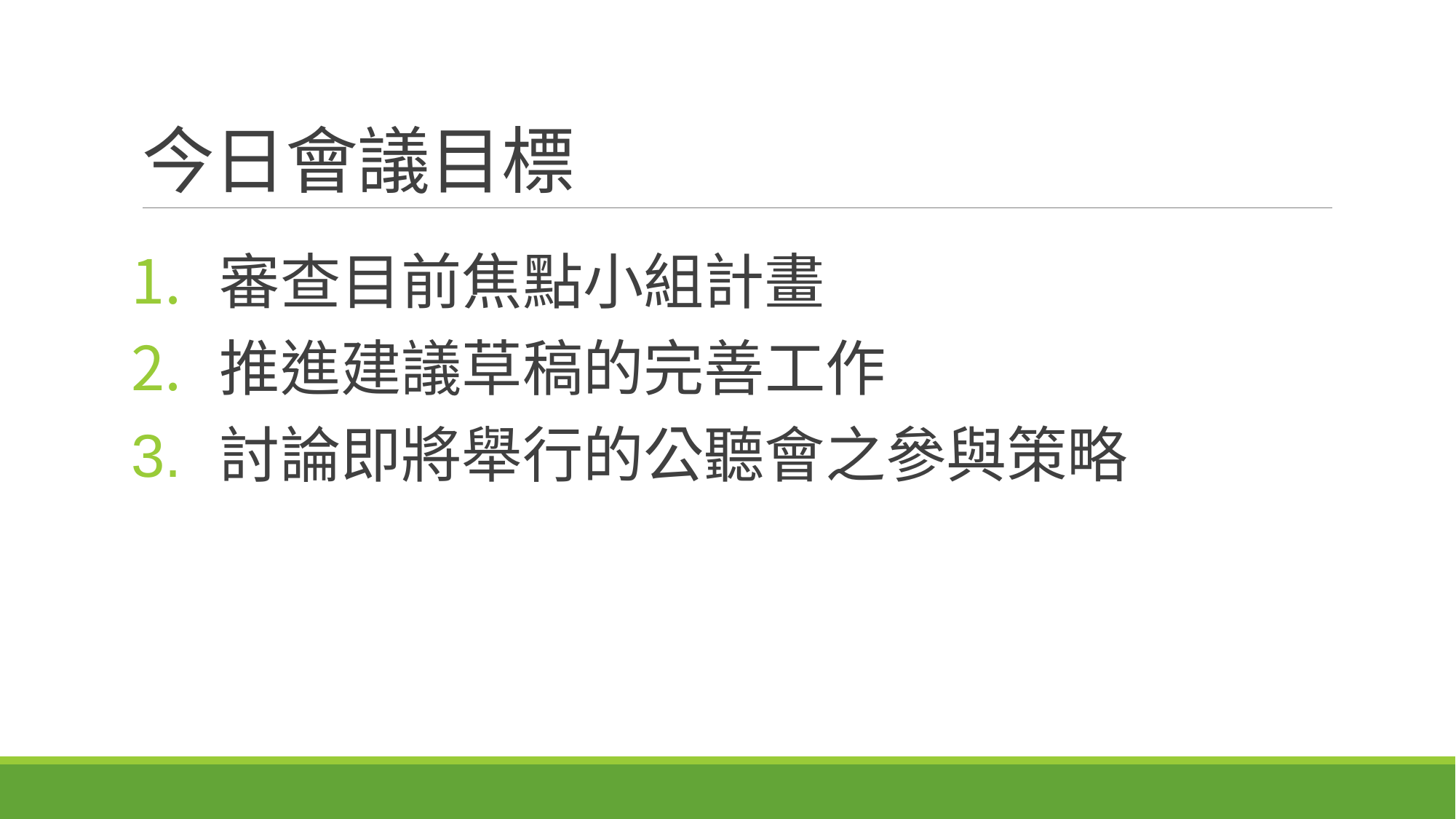

# 今日會議目標
審查目前焦點小組計畫
推進建議草稿的完善工作
討論即將舉行的公聽會之參與策略